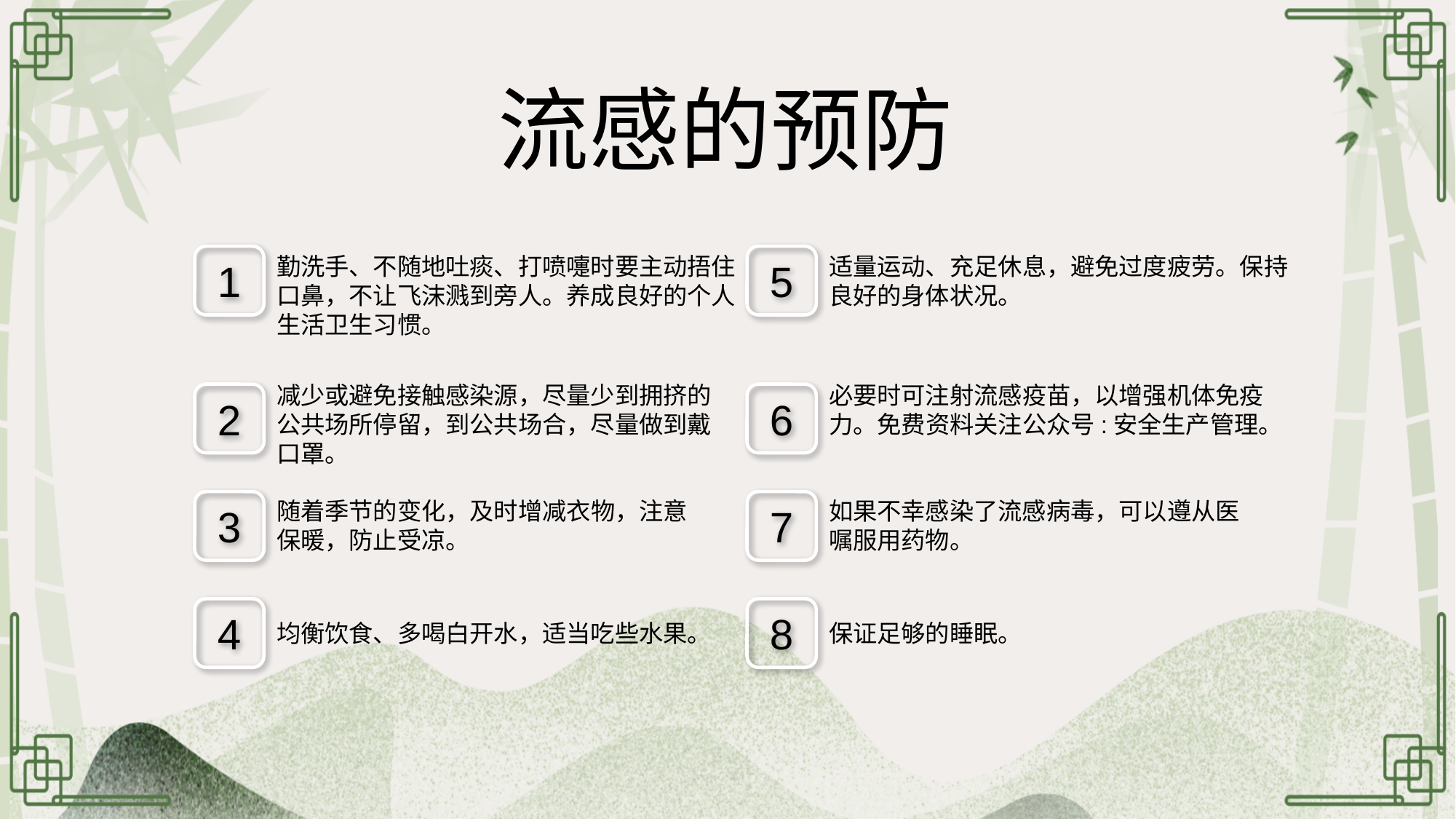

流感的预防
1
勤洗手、不随地吐痰、打喷嚏时要主动捂住口鼻，不让飞沫溅到旁人。养成良好的个人生活卫生习惯。
5
适量运动、充足休息，避免过度疲劳。保持良好的身体状况。
减少或避免接触感染源，尽量少到拥挤的公共场所停留，到公共场合，尽量做到戴口罩。
必要时可注射流感疫苗，以增强机体免疫力。免费资料关注公众号:安全生产管理。
2
6
随着季节的变化，及时增减衣物，注意保暖，防止受凉。
如果不幸感染了流感病毒，可以遵从医嘱服用药物。
3
7
4
8
均衡饮食、多喝白开水，适当吃些水果。
保证足够的睡眠。